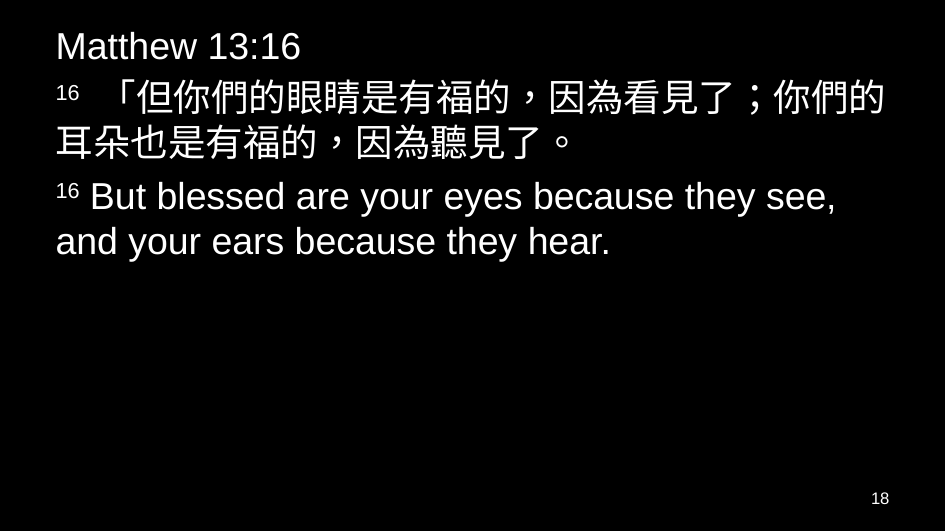

Matthew 13:16
16 「但你們的眼睛是有福的，因為看見了；你們的耳朵也是有福的，因為聽見了。
16 But blessed are your eyes because they see, and your ears because they hear.

18